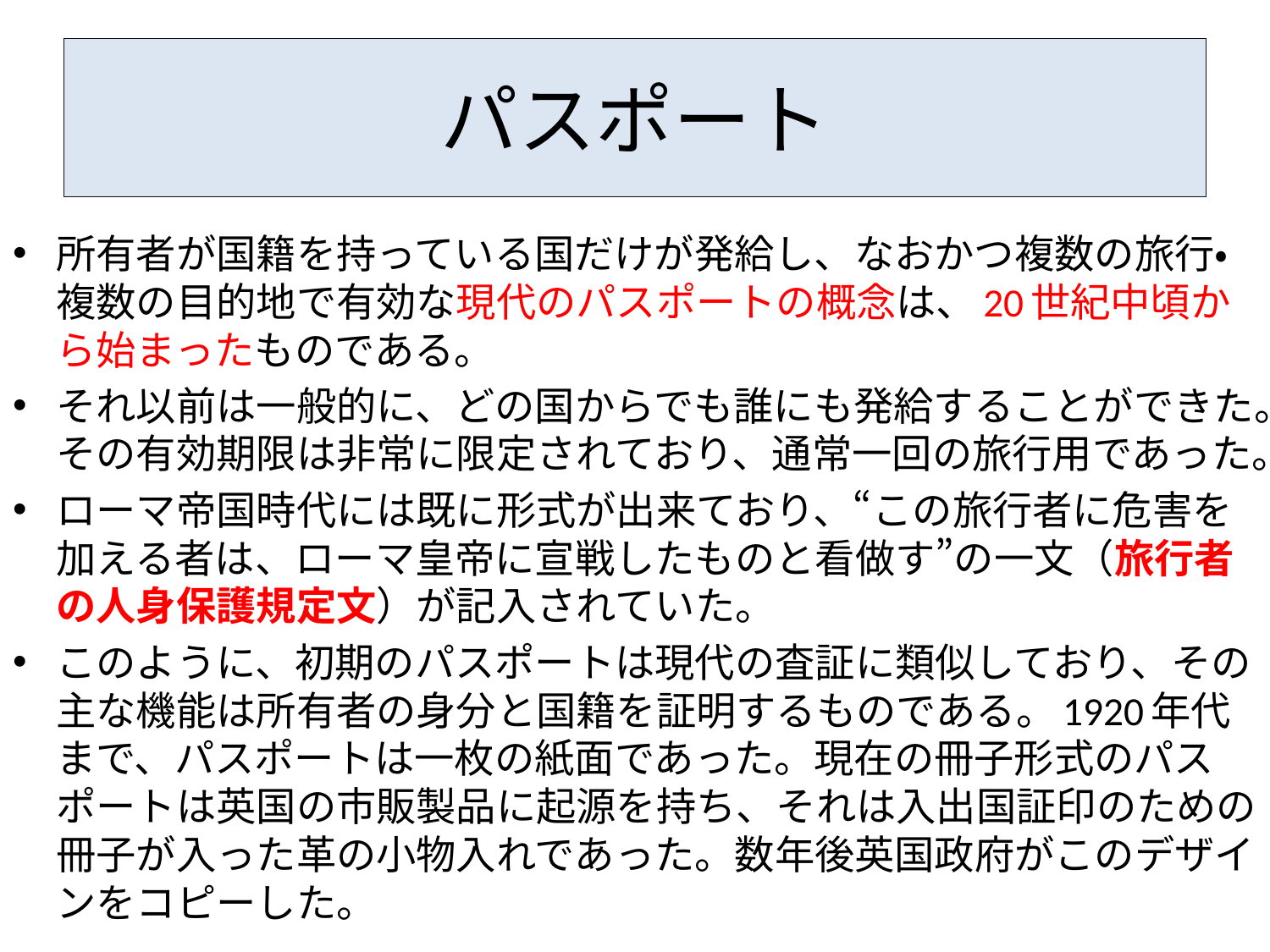

# パスポート
所有者が国籍を持っている国だけが発給し、なおかつ複数の旅行・複数の目的地で有効な現代のパスポートの概念は、20世紀中頃から始まったものである。
それ以前は一般的に、どの国からでも誰にも発給することができた。その有効期限は非常に限定されており、通常一回の旅行用であった。
ローマ帝国時代には既に形式が出来ており、“この旅行者に危害を加える者は、ローマ皇帝に宣戦したものと看做す”の一文（旅行者の人身保護規定文）が記入されていた。
このように、初期のパスポートは現代の査証に類似しており、その主な機能は所有者の身分と国籍を証明するものである。1920年代まで、パスポートは一枚の紙面であった。現在の冊子形式のパスポートは英国の市販製品に起源を持ち、それは入出国証印のための冊子が入った革の小物入れであった。数年後英国政府がこのデザインをコピーした。